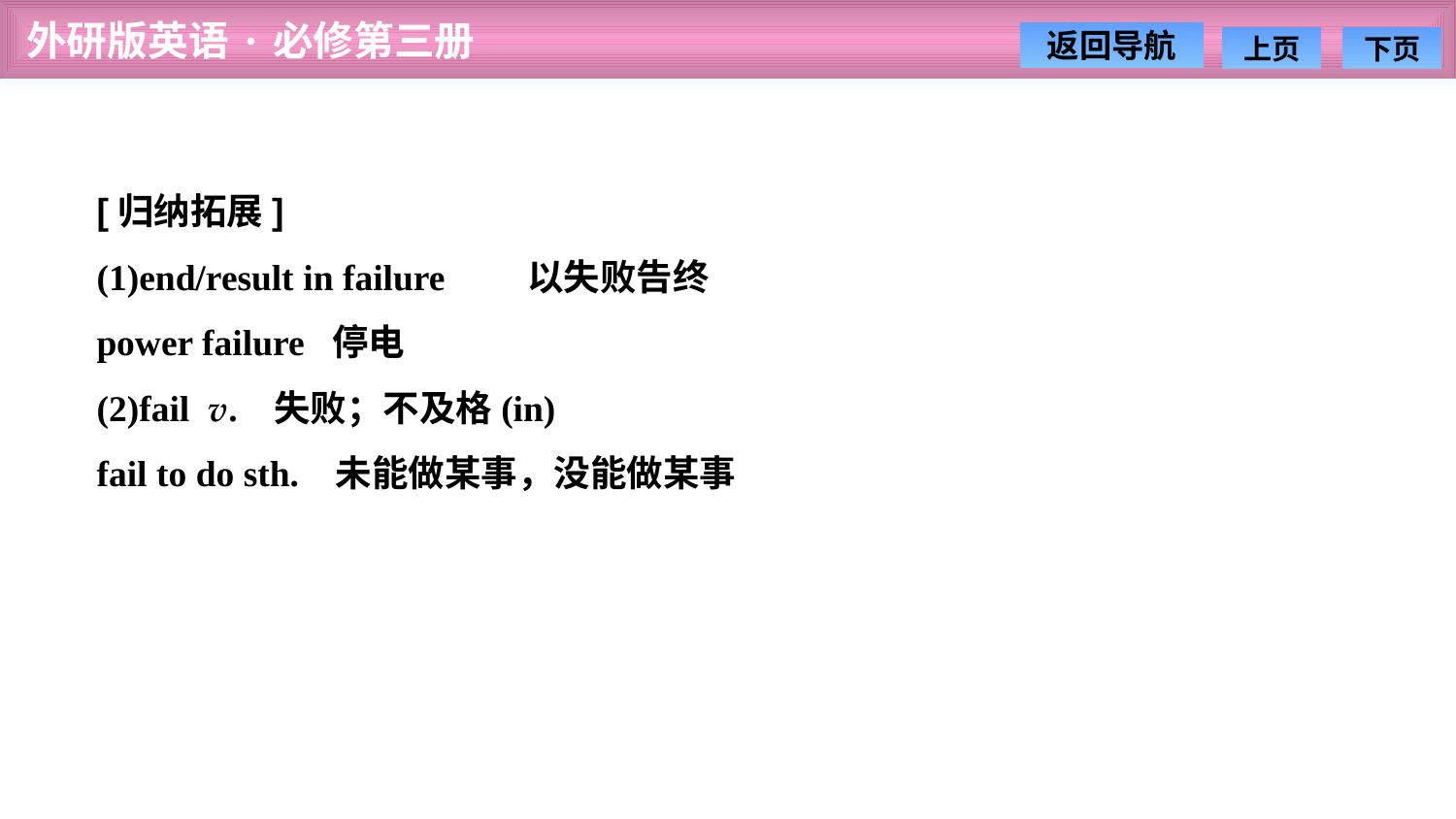

[归纳拓展]
(1)end/result in failure　　以失败告终
power failure  停电
(2)fail  v.   失败；不及格(in)
fail to do sth.   未能做某事，没能做某事